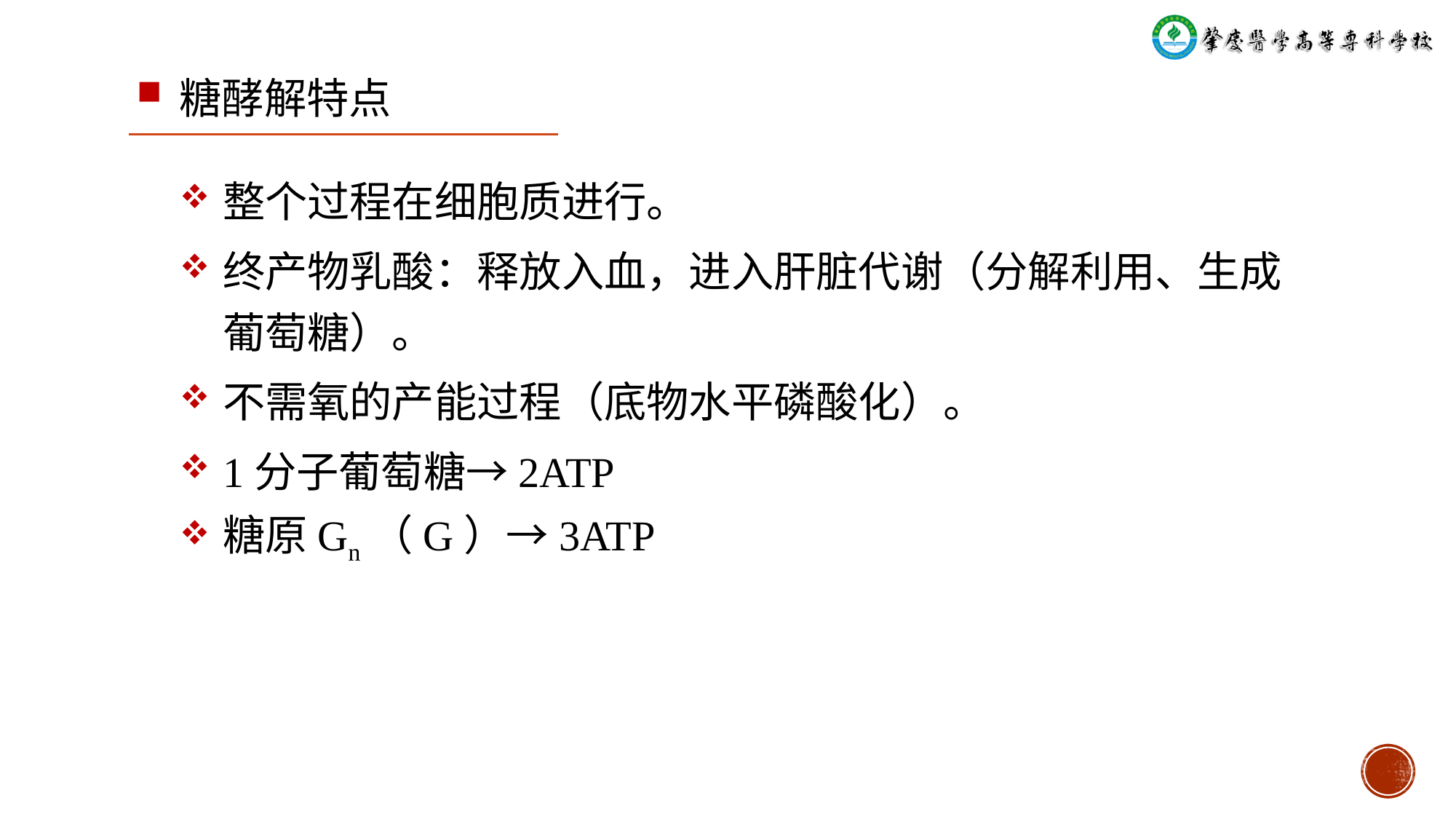

糖酵解特点
整个过程在细胞质进行。
终产物乳酸：释放入血，进入肝脏代谢（分解利用、生成葡萄糖）。
不需氧的产能过程（底物水平磷酸化）。
1分子葡萄糖→2ATP
糖原Gn（G）→3ATP